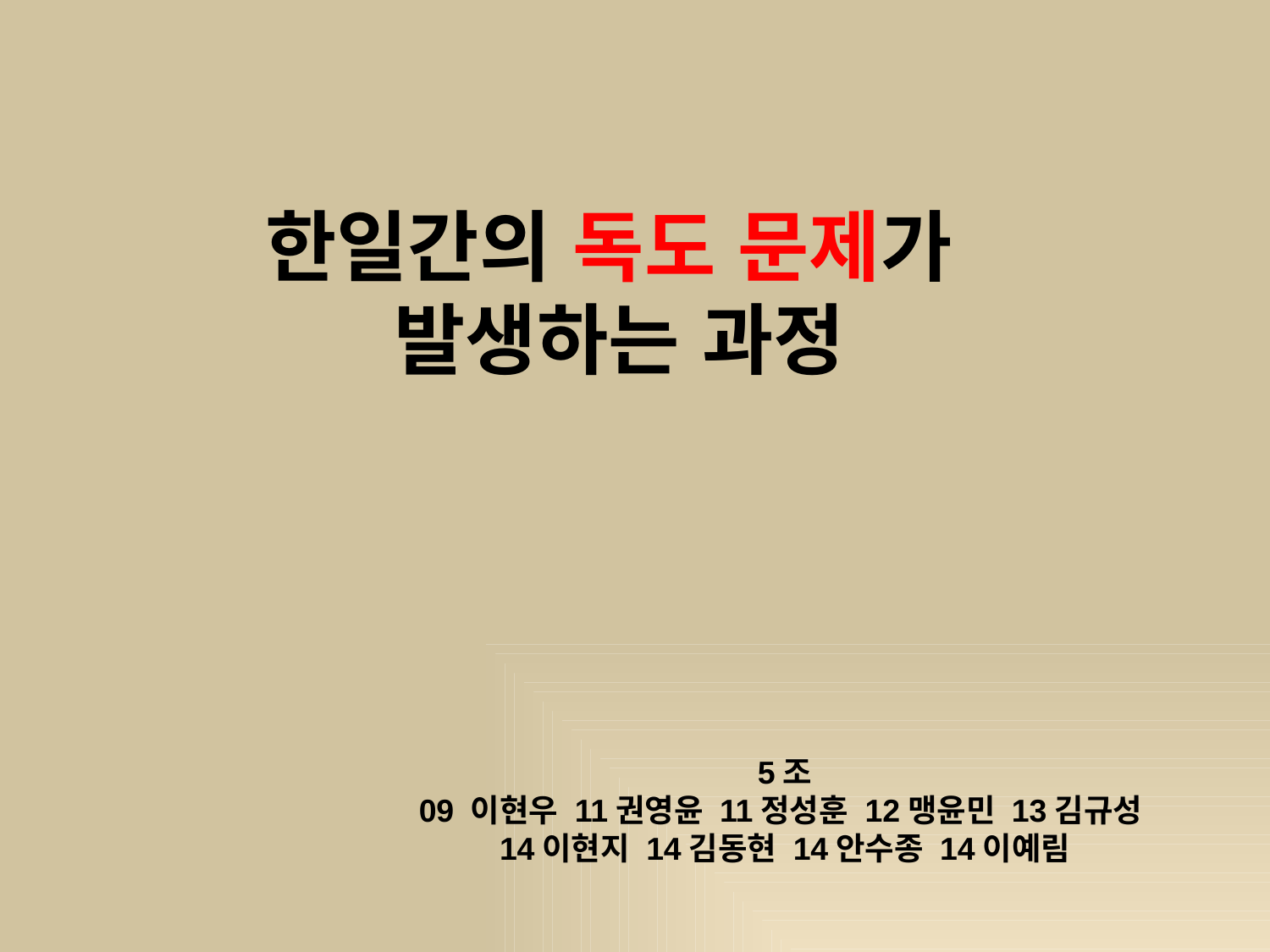

# 한일간의 독도 문제가 발생하는 과정
5조
09 이현우 11권영윤 11정성훈 12맹윤민 13김규성  14이현지 14김동현 14안수종 14이예림